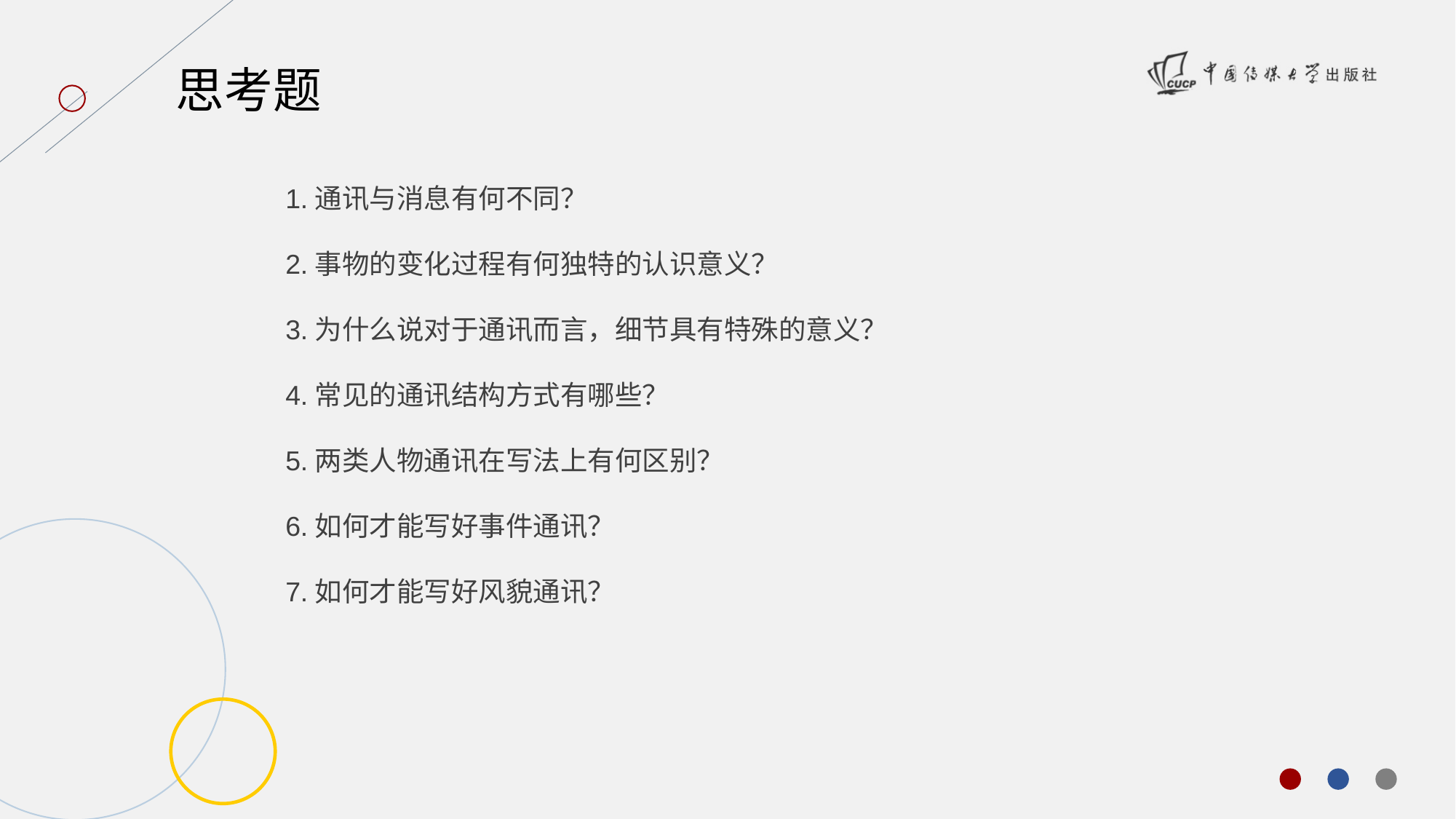

思考题

1.通讯与消息有何不同？
2.事物的变化过程有何独特的认识意义？
3.为什么说对于通讯而言，细节具有特殊的意义？
4.常见的通讯结构方式有哪些？
5.两类人物通讯在写法上有何区别？
6.如何才能写好事件通讯？
7.如何才能写好风貌通讯？